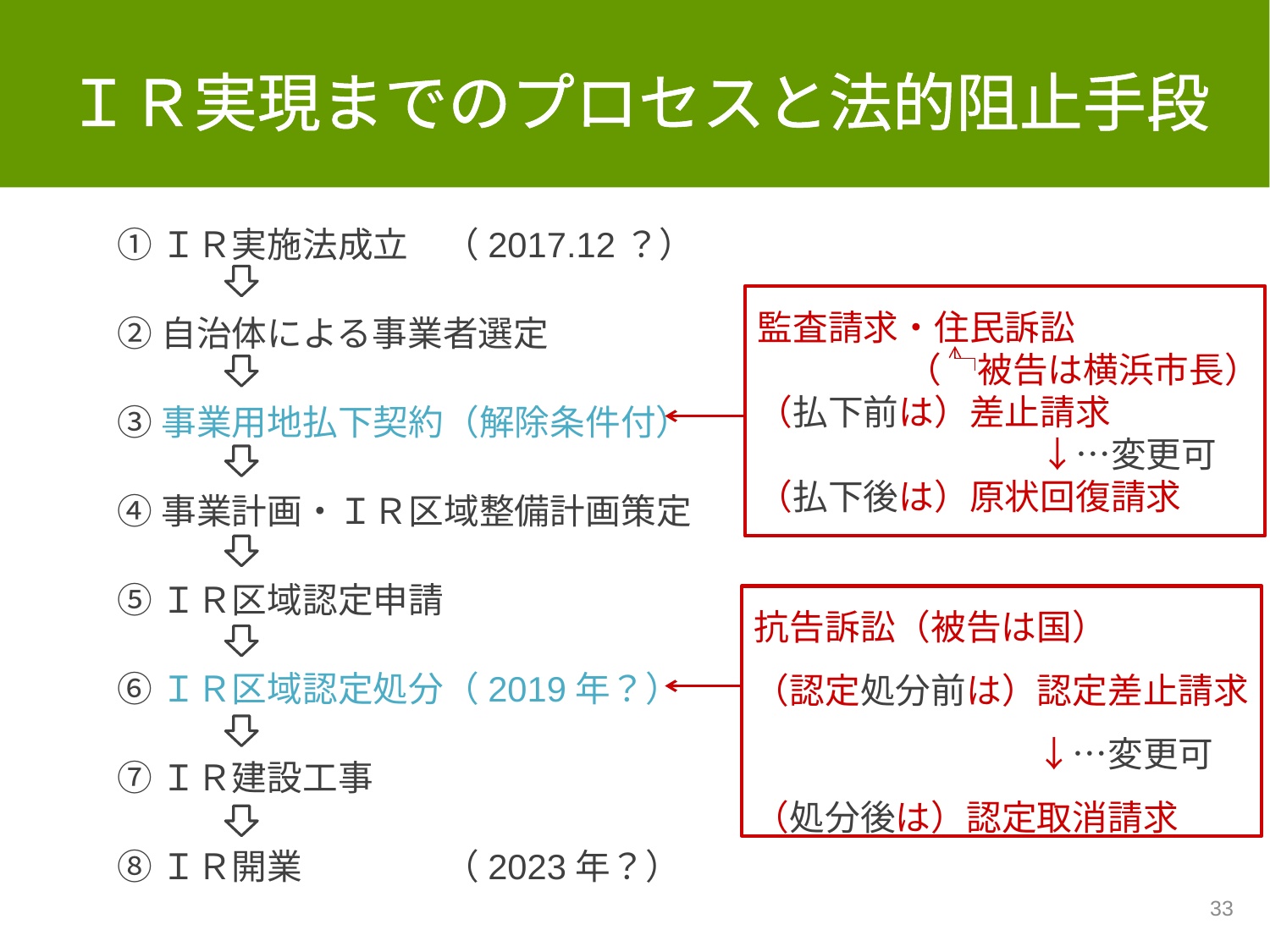

ＩＲ実現までのプロセスと法的阻止手段
①ＩＲ実施法成立　（2017.12？）

②自治体による事業者選定

③事業用地払下契約（解除条件付）

④事業計画・ＩＲ区域整備計画策定

⑤ＩＲ区域認定申請

⑥ＩＲ区域認定処分（2019年？）

⑦ＩＲ建設工事

⑧ＩＲ開業　　　　（2023年？）

監査請求・住民訴訟
　　　　 （　被告は横浜市長）
（払下前は）差止請求
　　　　　　　　↓…変更可
（払下後は）原状回復請求

抗告訴訟（被告は国）
（認定処分前は）認定差止請求
　　　　　　　　↓…変更可
（処分後は）認定取消請求
33